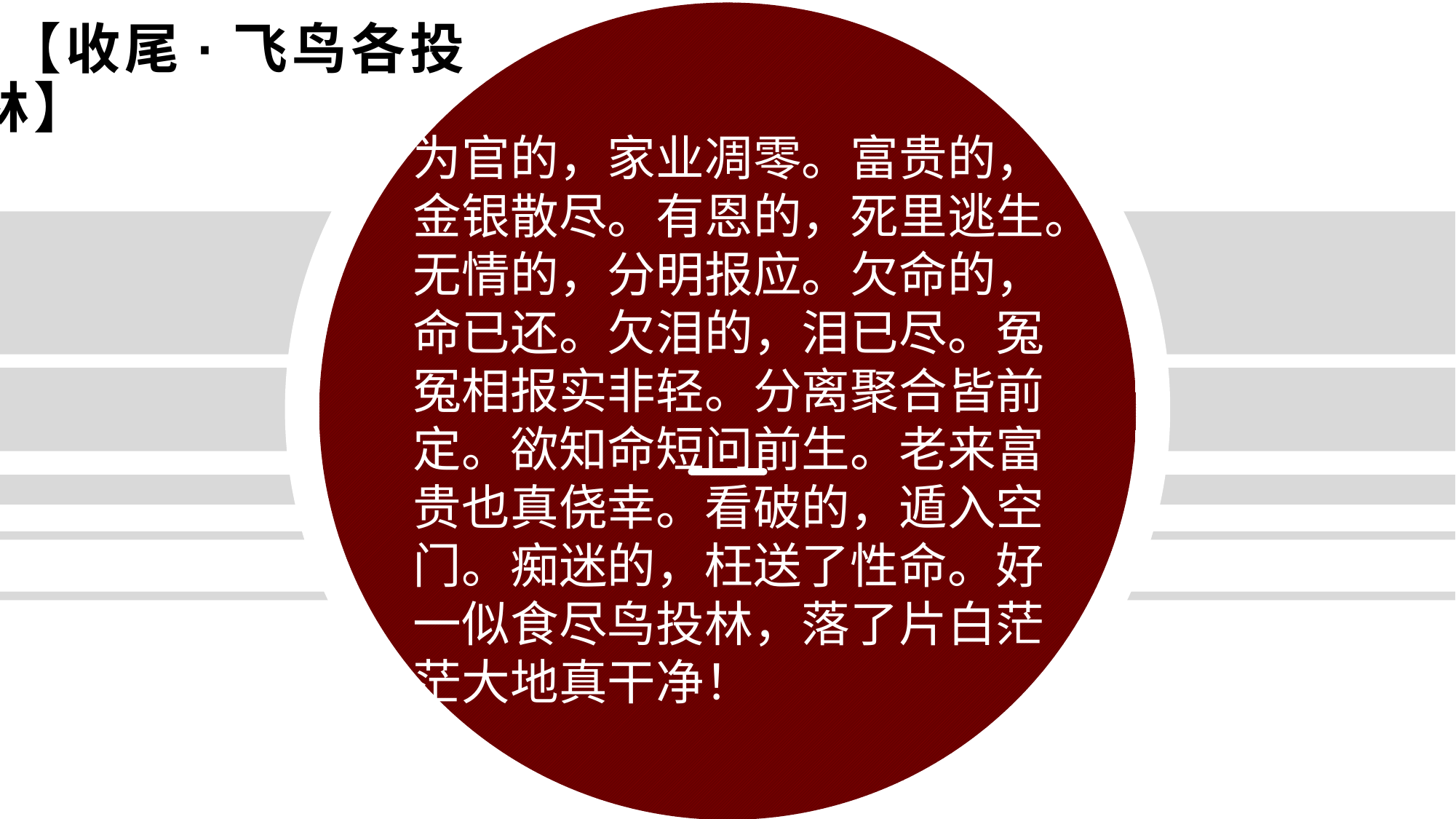

【收尾·飞鸟各投林】
为官的，家业凋零。富贵的，金银散尽。有恩的，死里逃生。无情的，分明报应。欠命的，命已还。欠泪的，泪已尽。冤冤相报实非轻。分离聚合皆前定。欲知命短问前生。老来富贵也真侥幸。看破的，遁入空门。痴迷的，枉送了性命。好一似食尽鸟投林，落了片白茫茫大地真干净！